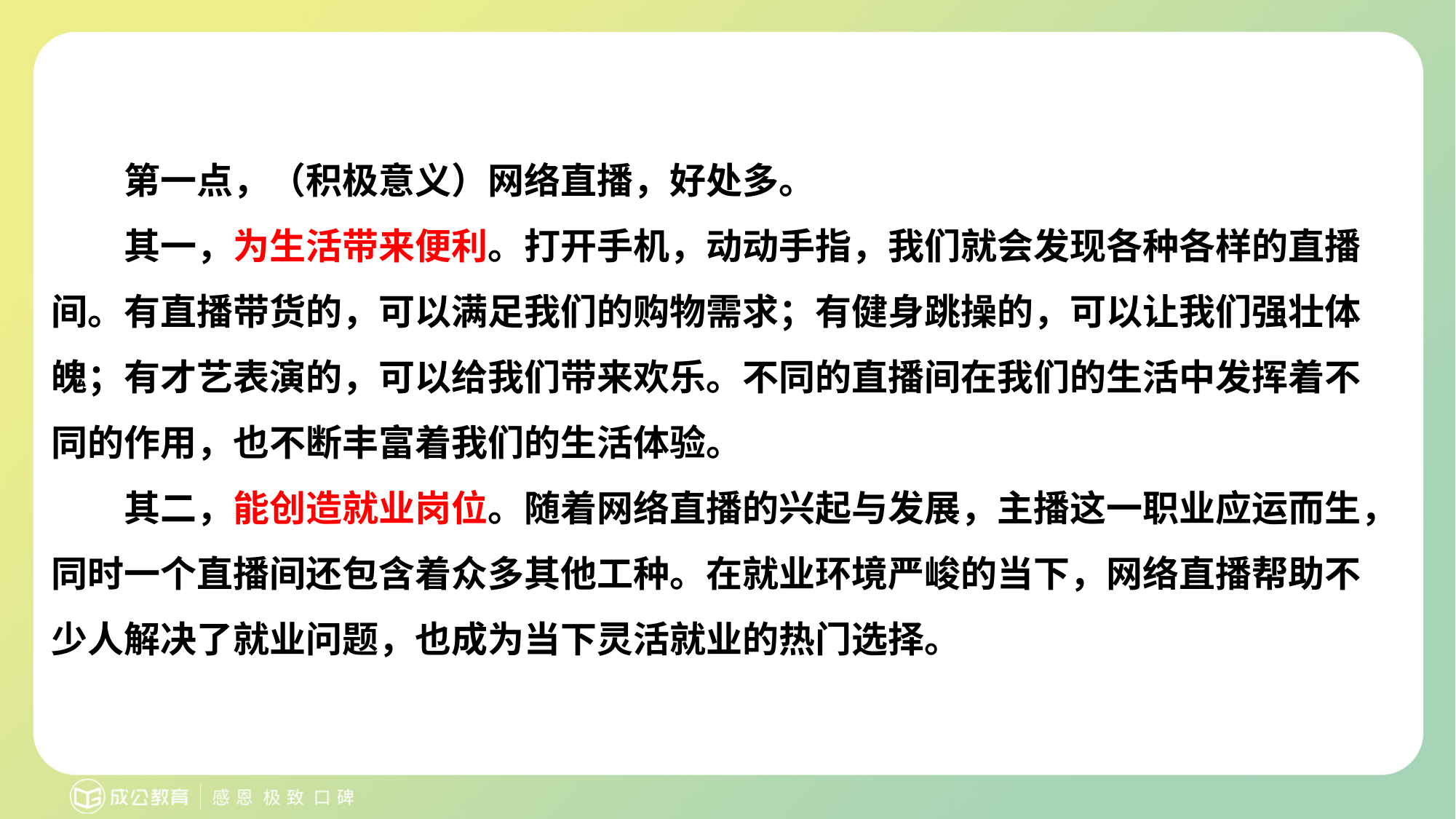

第一点，（积极意义）网络直播，好处多。
其一，为生活带来便利。打开手机，动动手指，我们就会发现各种各样的直播间。有直播带货的，可以满足我们的购物需求；有健身跳操的，可以让我们强壮体魄；有才艺表演的，可以给我们带来欢乐。不同的直播间在我们的生活中发挥着不同的作用，也不断丰富着我们的生活体验。
其二，能创造就业岗位。随着网络直播的兴起与发展，主播这一职业应运而生，同时一个直播间还包含着众多其他工种。在就业环境严峻的当下，网络直播帮助不少人解决了就业问题，也成为当下灵活就业的热门选择。